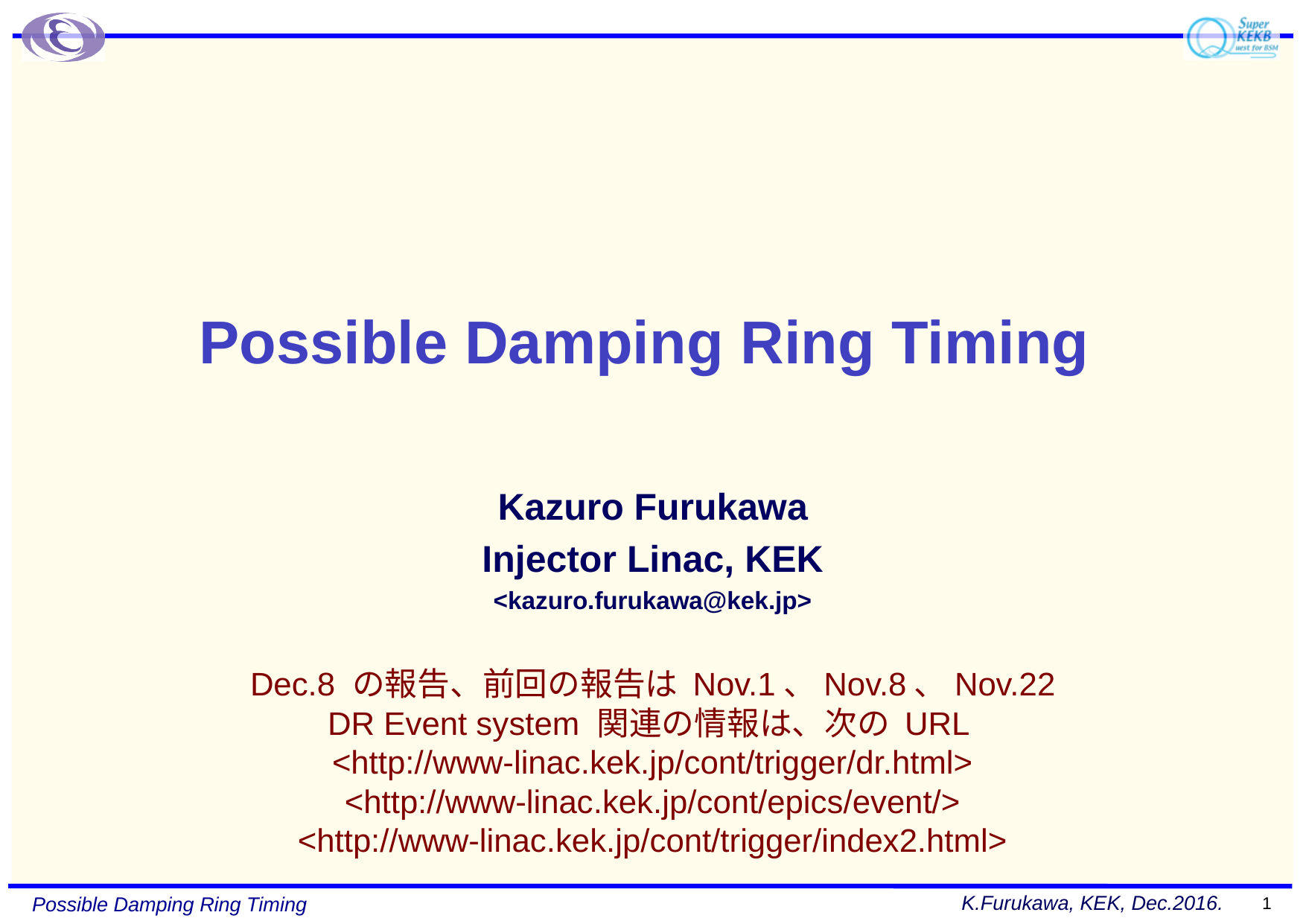

# Possible Damping Ring Timing
Kazuro Furukawa
Injector Linac, KEK
<kazuro.furukawa@kek.jp>
Dec.8 の報告、前回の報告は Nov.1、Nov.8、Nov.22
DR Event system 関連の情報は、次の URL
<http://www-linac.kek.jp/cont/trigger/dr.html>
<http://www-linac.kek.jp/cont/epics/event/>
<http://www-linac.kek.jp/cont/trigger/index2.html>
1